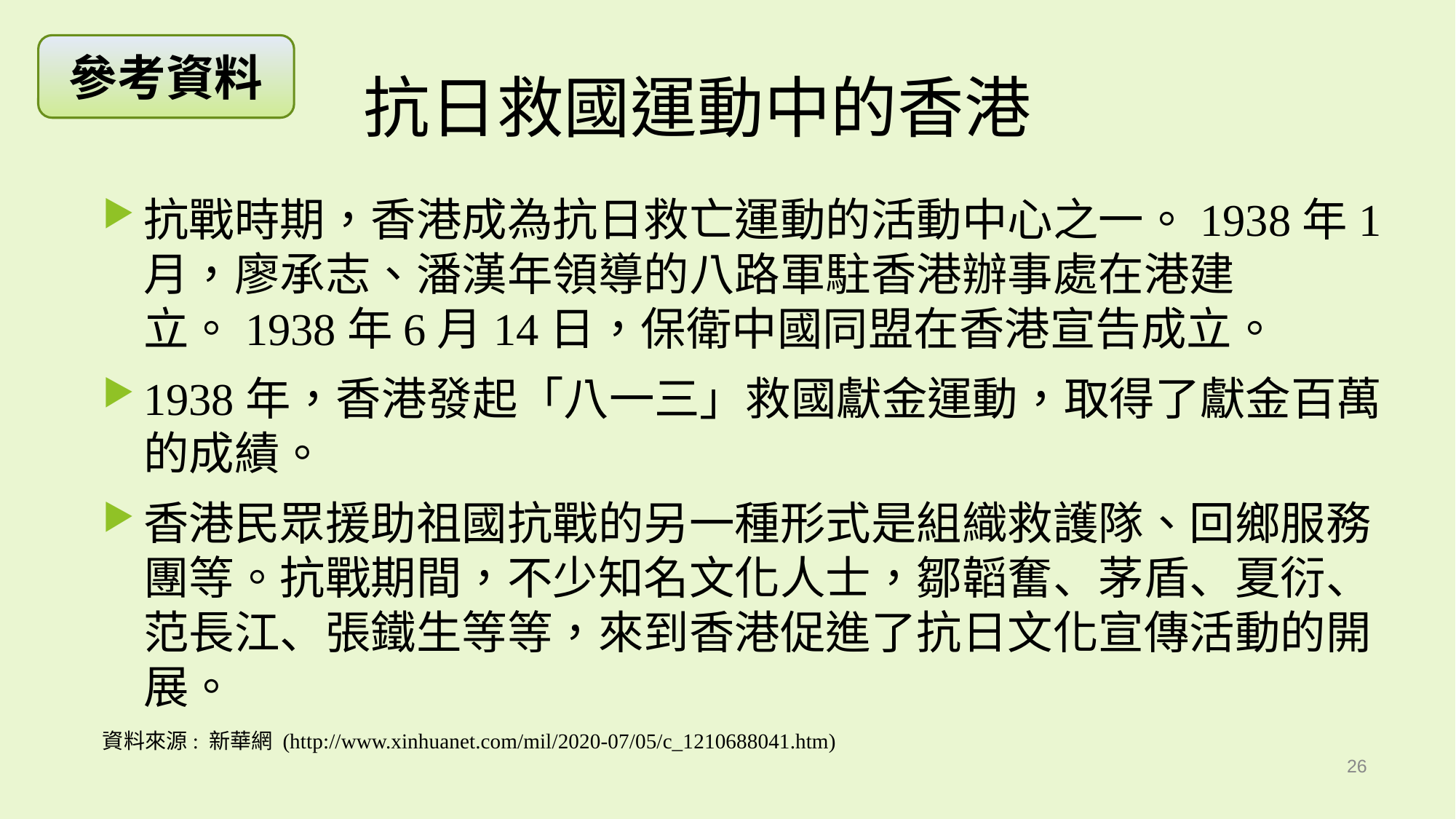

參考資料
# 抗日救國運動中的香港
抗戰時期，香港成為抗日救亡運動的活動中心之一。1938年1月，廖承志、潘漢年領導的八路軍駐香港辦事處在港建立。1938年6月14日，保衛中國同盟在香港宣告成立。
1938年，香港發起「八一三」救國獻金運動，取得了獻金百萬的成績。
香港民眾援助祖國抗戰的另一種形式是組織救護隊、回鄉服務團等。抗戰期間，不少知名文化人士，鄒韜奮、茅盾、夏衍、范長江、張鐵生等等，來到香港促進了抗日文化宣傳活動的開展。
資料來源: 新華網 (http://www.xinhuanet.com/mil/2020-07/05/c_1210688041.htm)
26